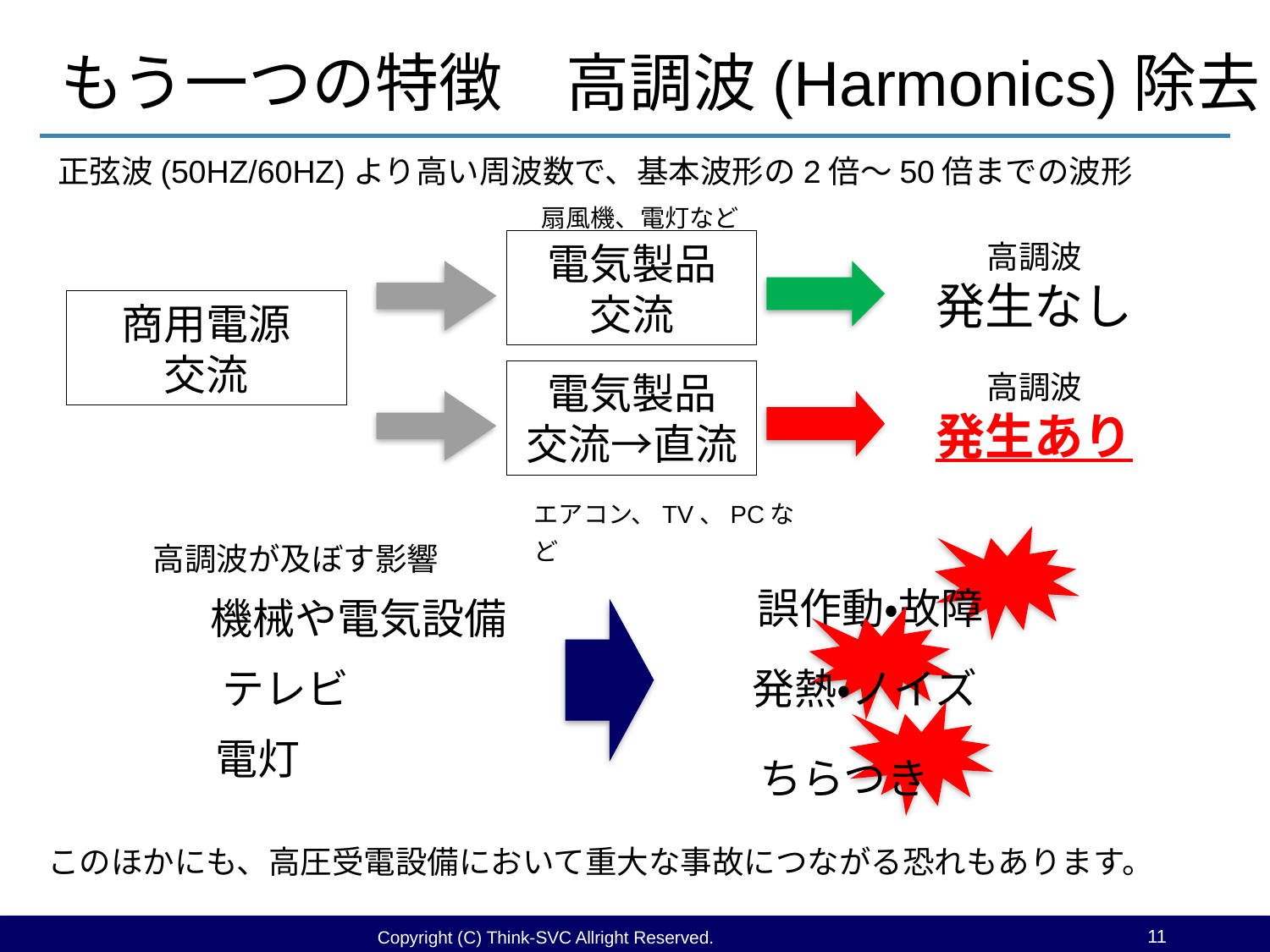

もう一つの特徴　高調波(Harmonics)除去
正弦波(50hZ/60hz)より高い周波数で、基本波形の2倍～50倍までの波形

扇風機、電灯など
電気製品
交流
高調波
発生なし

商用電源
交流
電気製品
交流→直流
高調波
発生あり

エアコン、TV、PCなど
高調波が及ぼす影響

誤作動・故障
機械や電気設備

テレビ
発熱・ノイズ

電灯
ちらつき
このほかにも、高圧受電設備において重大な事故につながる恐れもあります。
11
Copyright (C) Think-SVC Allright Reserved.